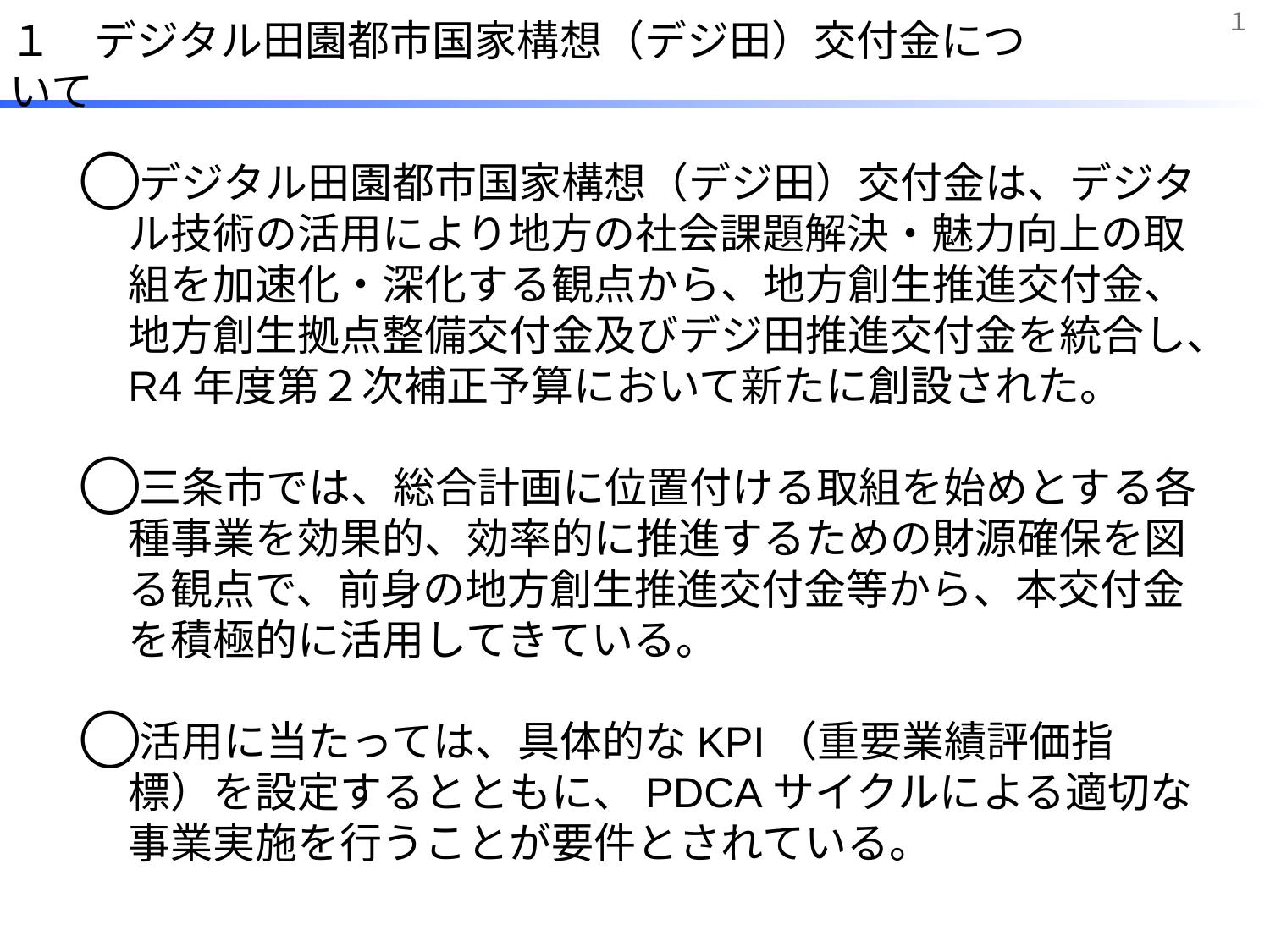

１
１　デジタル田園都市国家構想（デジ田）交付金について

デジタル田園都市国家構想（デジ田）交付金は、デジタル技術の活用により地方の社会課題解決・魅力向上の取組を加速化・深化する観点から、地方創生推進交付金、地方創生拠点整備交付金及びデジ田推進交付金を統合し、R4年度第２次補正予算において新たに創設された。

三条市では、総合計画に位置付ける取組を始めとする各種事業を効果的、効率的に推進するための財源確保を図る観点で、前身の地方創生推進交付金等から、本交付金を積極的に活用してきている。

活用に当たっては、具体的なKPI（重要業績評価指標）を設定するとともに、PDCAサイクルによる適切な事業実施を行うことが要件とされている。